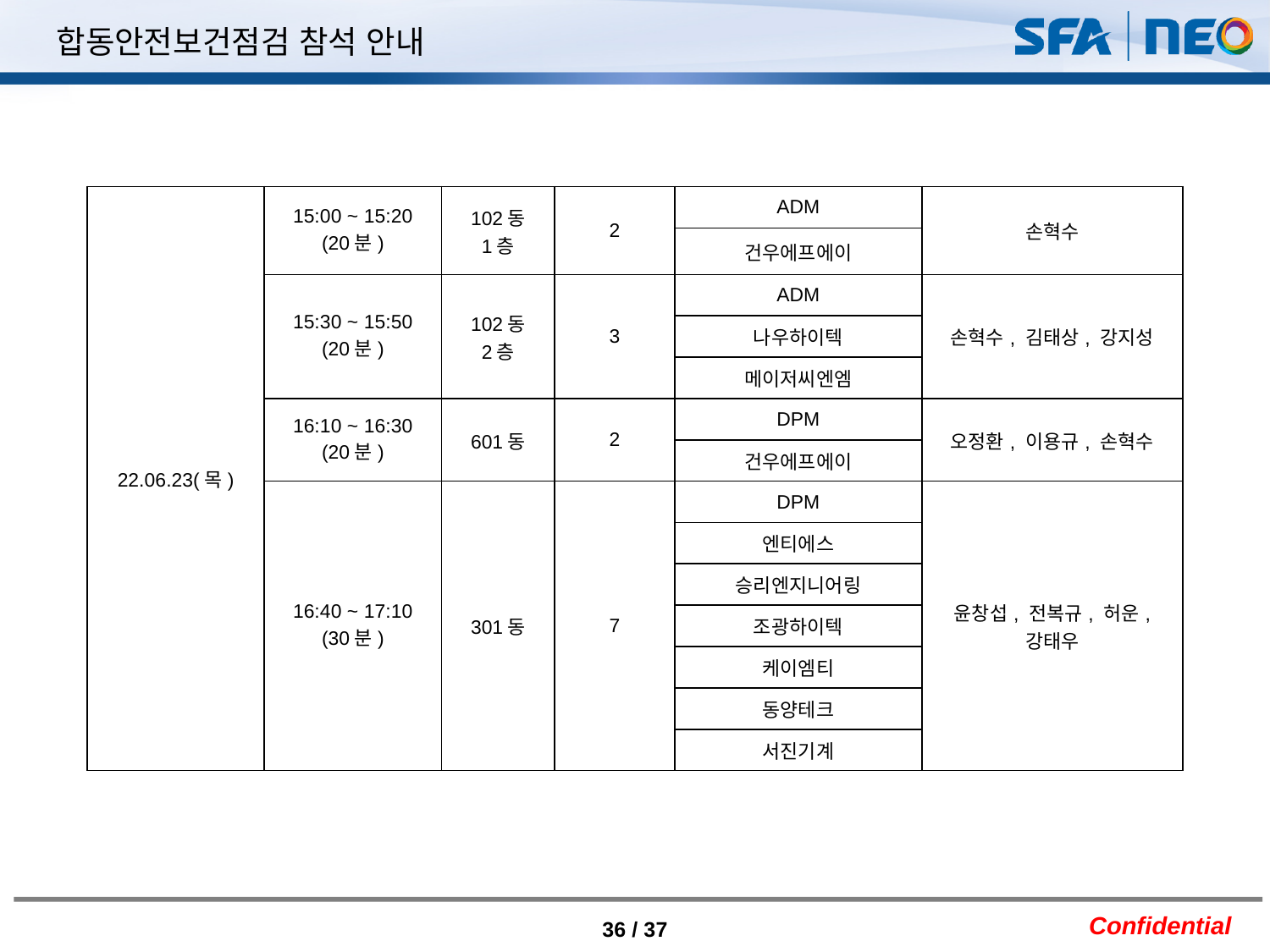

합동안전보건점검 참석 안내
| 22.06.23(목) | 15:00 ~ 15:20 (20분) | 102동 1층 | 2 | ADM | 손혁수 |
| --- | --- | --- | --- | --- | --- |
|  |  |  |  | 건우에프에이 |  |
|  | 15:30 ~ 15:50 (20분) | 102동 2층 | 3 | ADM | 손혁수, 김태상, 강지성 |
|  |  |  |  | 나우하이텍 |  |
|  |  |  |  | 메이저씨엔엠 |  |
|  | 16:10 ~ 16:30 (20분) | 601동 | 2 | DPM | 오정환, 이용규, 손혁수 |
|  |  |  |  | 건우에프에이 |  |
|  | 16:40 ~ 17:10 (30분) | 301동 | 7 | DPM | 윤창섭, 전복규, 허운, 강태우 |
|  |  |  |  | 엔티에스 |  |
|  |  |  |  | 승리엔지니어링 |  |
|  |  |  |  | 조광하이텍 |  |
|  |  |  |  | 케이엠티 |  |
|  |  |  |  | 동양테크 |  |
|  |  |  |  | 서진기계 |  |